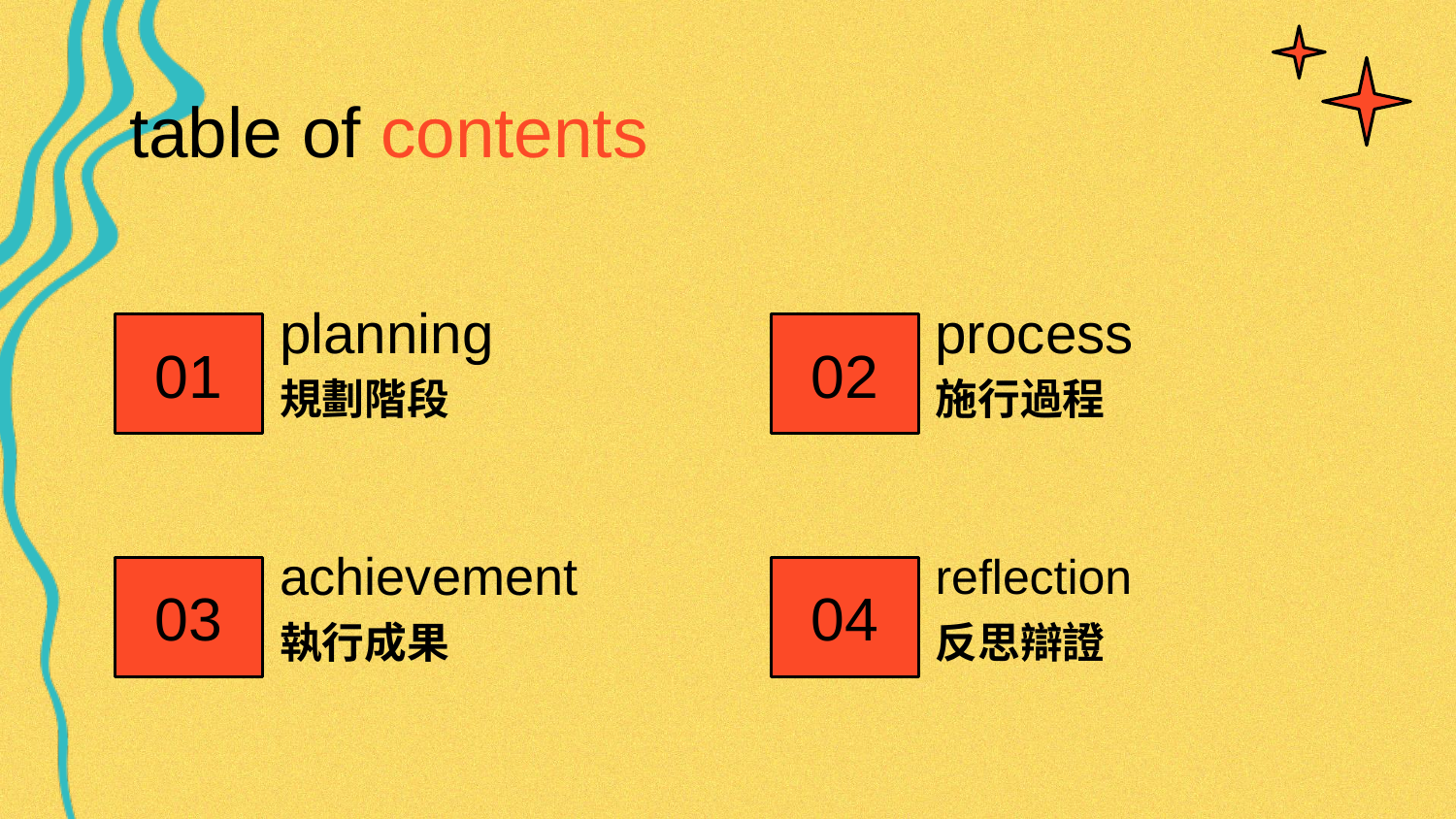

table of contents
# planning
process
01
02
規劃階段
施行過程
reflection
achievement
03
04
反思辯證
執行成果